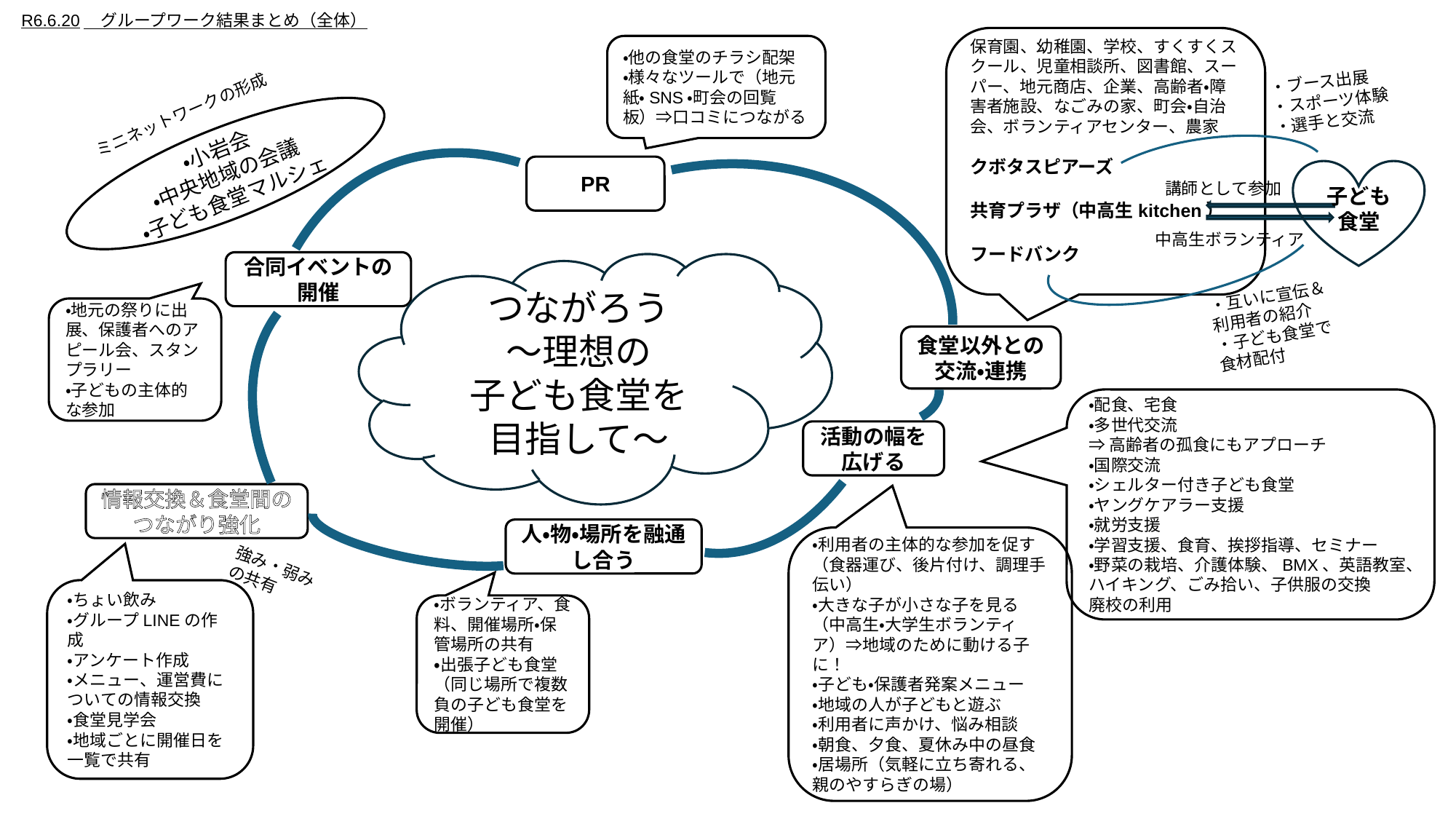

R6.6.20　グループワーク結果まとめ（全体）
保育園、幼稚園、学校、すくすくスクール、児童相談所、図書館、スーパー、地元商店、企業、高齢者・障害者施設、なごみの家、町会・自治会、ボランティアセンター、農家

クボタスピアーズ

共育プラザ（中高生kitchen）

フードバンク

・他の食堂のチラシ配架
・様々なツールで（地元紙・SNS・町会の回覧板）⇒口コミにつながる
・ブース出展
・スポーツ体験
・選手と交流
ミニネットワークの形成
・小岩会
・中央地域の会議
・子ども食堂マルシェ

PR
子ども食堂

講師として参加

中高生ボランティア

合同イベントの開催

つながろう
～理想の
子ども食堂を
目指して～

・互いに宣伝＆利用者の紹介
・子ども食堂で食材配付

・地元の祭りに出展、保護者へのアピール会、スタンプラリー
・子どもの主体的な参加

食堂以外との
交流・連携

・配食、宅食
・多世代交流
⇒高齢者の孤食にもアプローチ
・国際交流
・シェルター付き子ども食堂
・ヤングケアラー支援
・就労支援
・学習支援、食育、挨拶指導、セミナー
・野菜の栽培、介護体験、BMX、英語教室、ハイキング、ごみ拾い、子供服の交換
廃校の利用
活動の幅を
広げる
情報交換＆食堂間のつながり強化

人・物・場所を融通し合う
・利用者の主体的な参加を促す（食器運び、後片付け、調理手伝い）
・大きな子が小さな子を見る（中高生・大学生ボランティア）⇒地域のために動ける子に！
・子ども・保護者発案メニュー
・地域の人が子どもと遊ぶ
・利用者に声かけ、悩み相談
・朝食、夕食、夏休み中の昼食
・居場所（気軽に立ち寄れる、親のやすらぎの場）
強み・弱みの共有
・ちょい飲み
・グループLINEの作成
・アンケート作成
・メニュー、運営費についての情報交換
・食堂見学会
・地域ごとに開催日を一覧で共有
・ボランティア、食料、開催場所・保管場所の共有
・出張子ども食堂
（同じ場所で複数負の子ども食堂を開催）